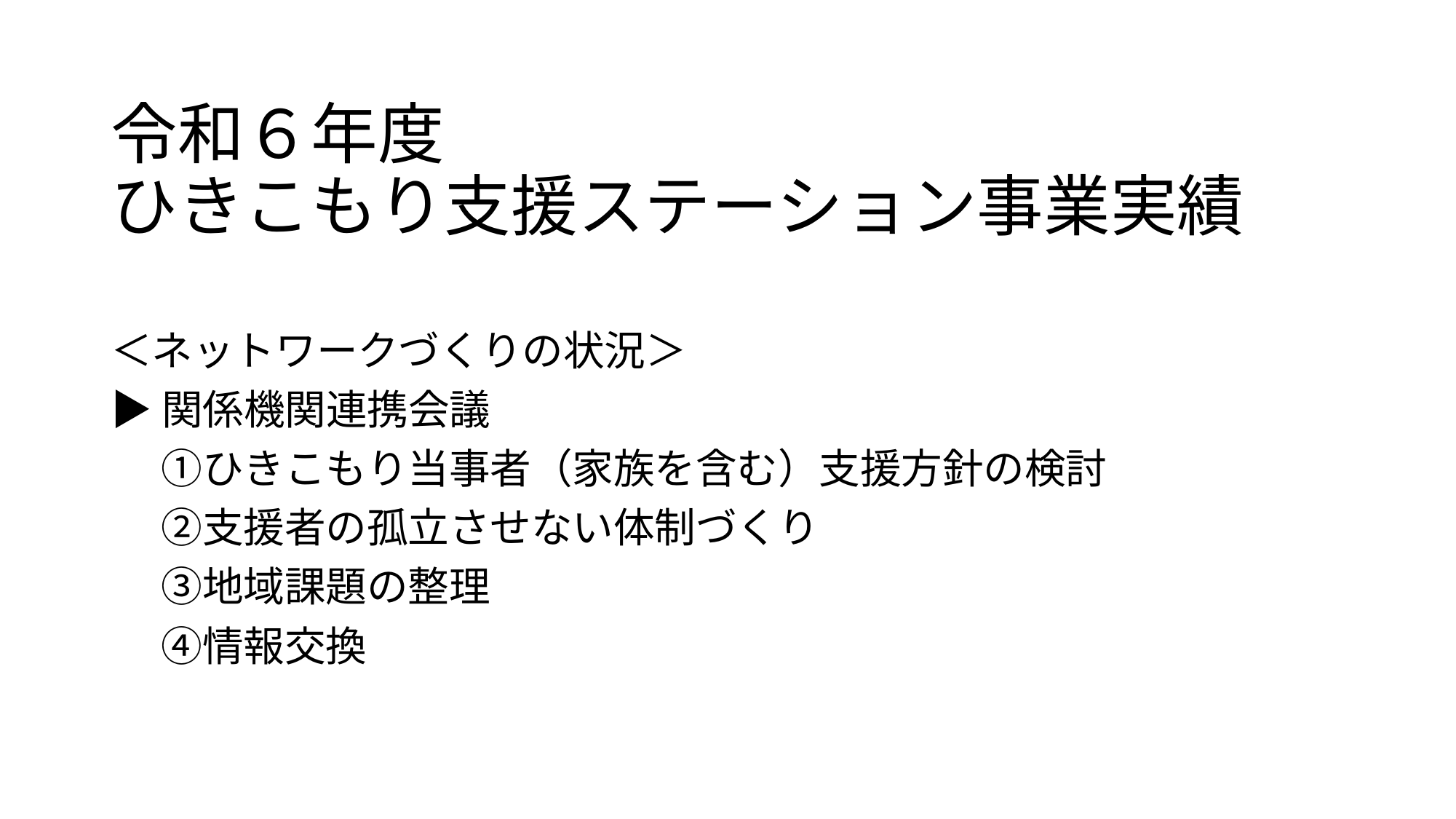

# 令和６年度　 ひきこもり支援ステーション事業実績

＜ネットワークづくりの状況＞
▶関係機関連携会議
　 ①ひきこもり当事者（家族を含む）支援方針の検討
　 ②支援者の孤立させない体制づくり
　 ③地域課題の整理
　 ④情報交換